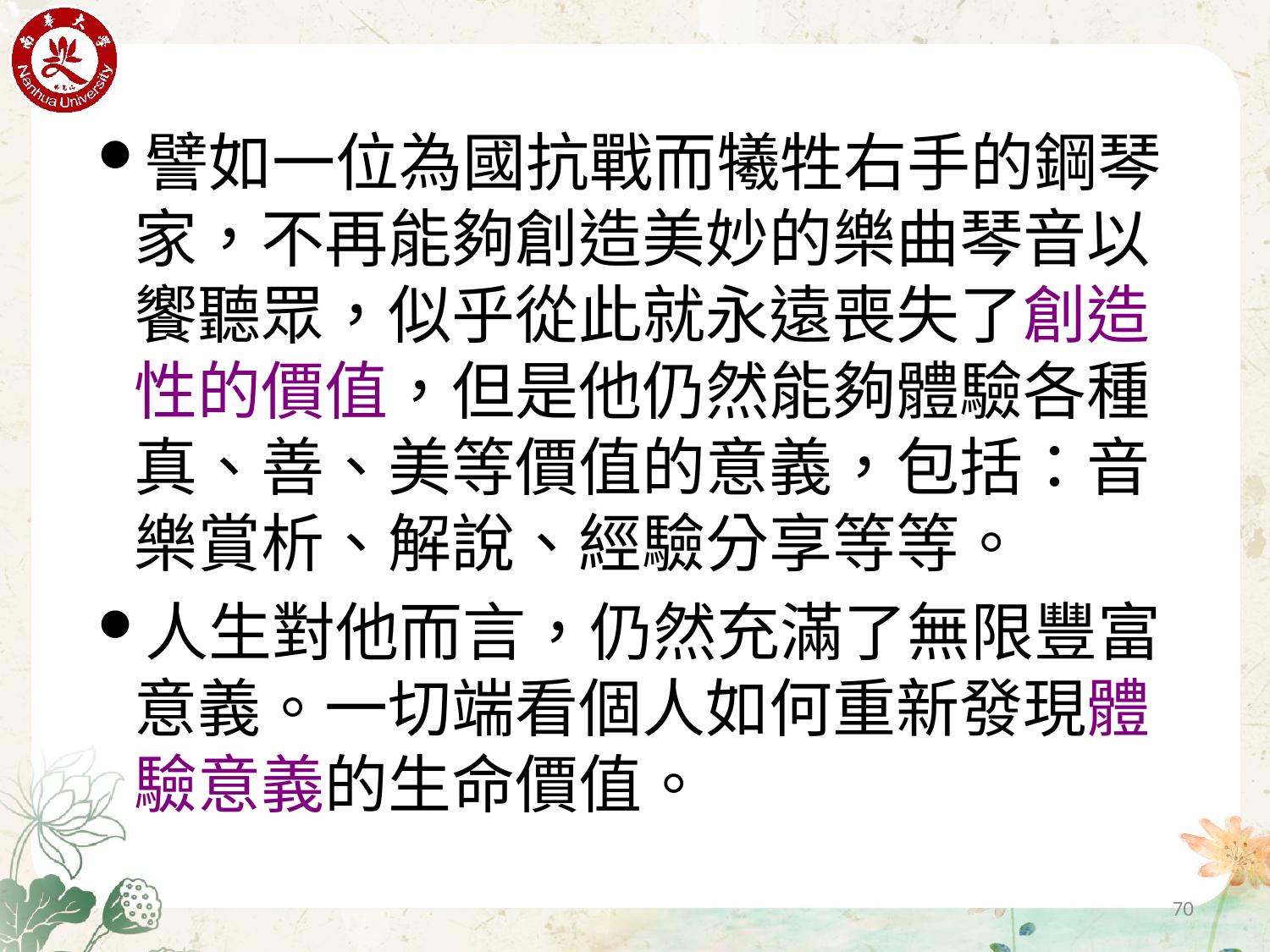

譬如一位為國抗戰而犧牲右手的鋼琴家，不再能夠創造美妙的樂曲琴音以饗聽眾，似乎從此就永遠喪失了創造性的價值，但是他仍然能夠體驗各種真、善、美等價值的意義，包括：音樂賞析、解說、經驗分享等等。
人生對他而言，仍然充滿了無限豐富意義。一切端看個人如何重新發現體驗意義的生命價值。
70